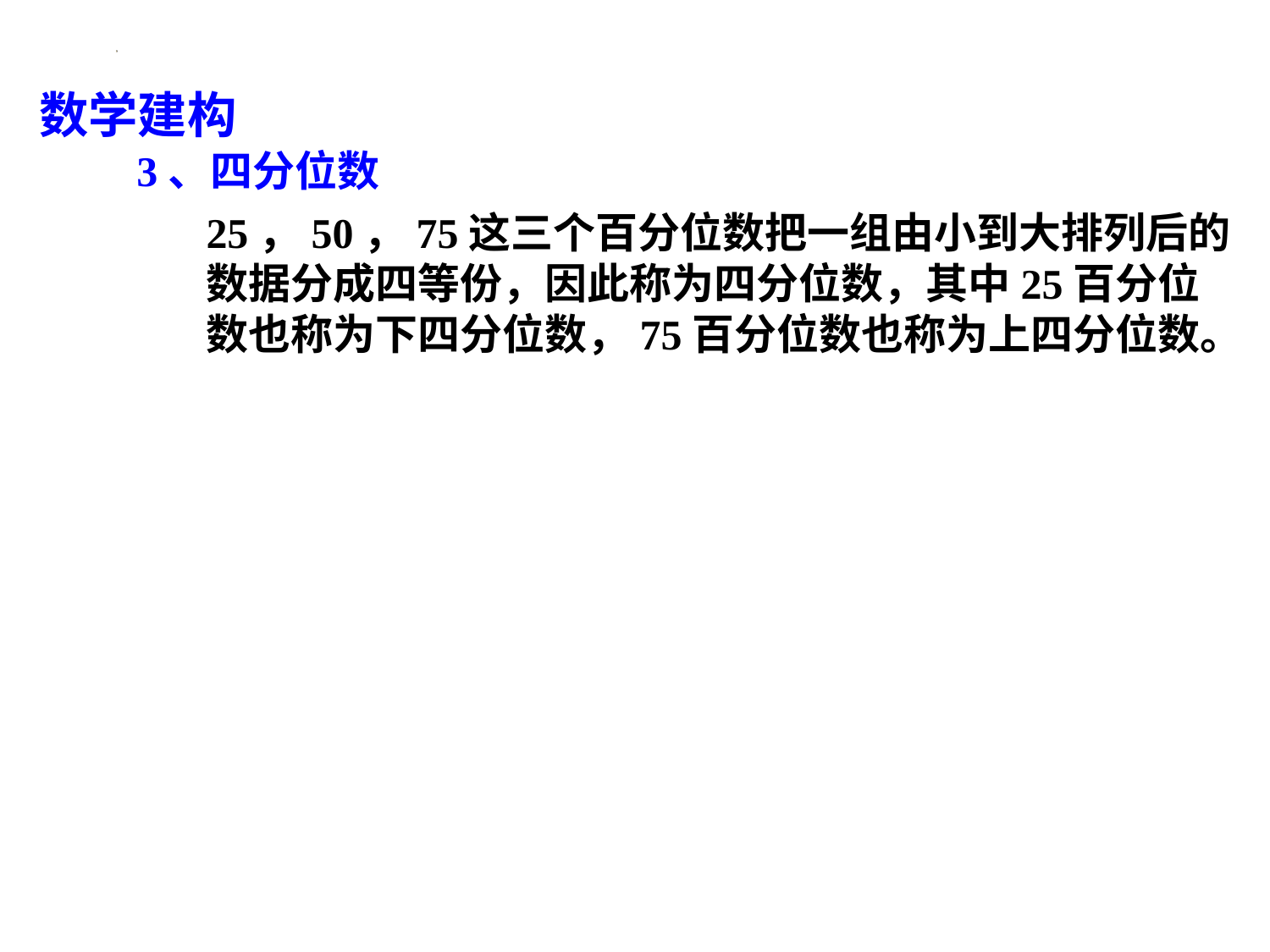

数学建构
3、四分位数
25，50，75这三个百分位数把一组由小到大排列后的
数据分成四等份，因此称为四分位数，其中25百分位
数也称为下四分位数，75百分位数也称为上四分位数。